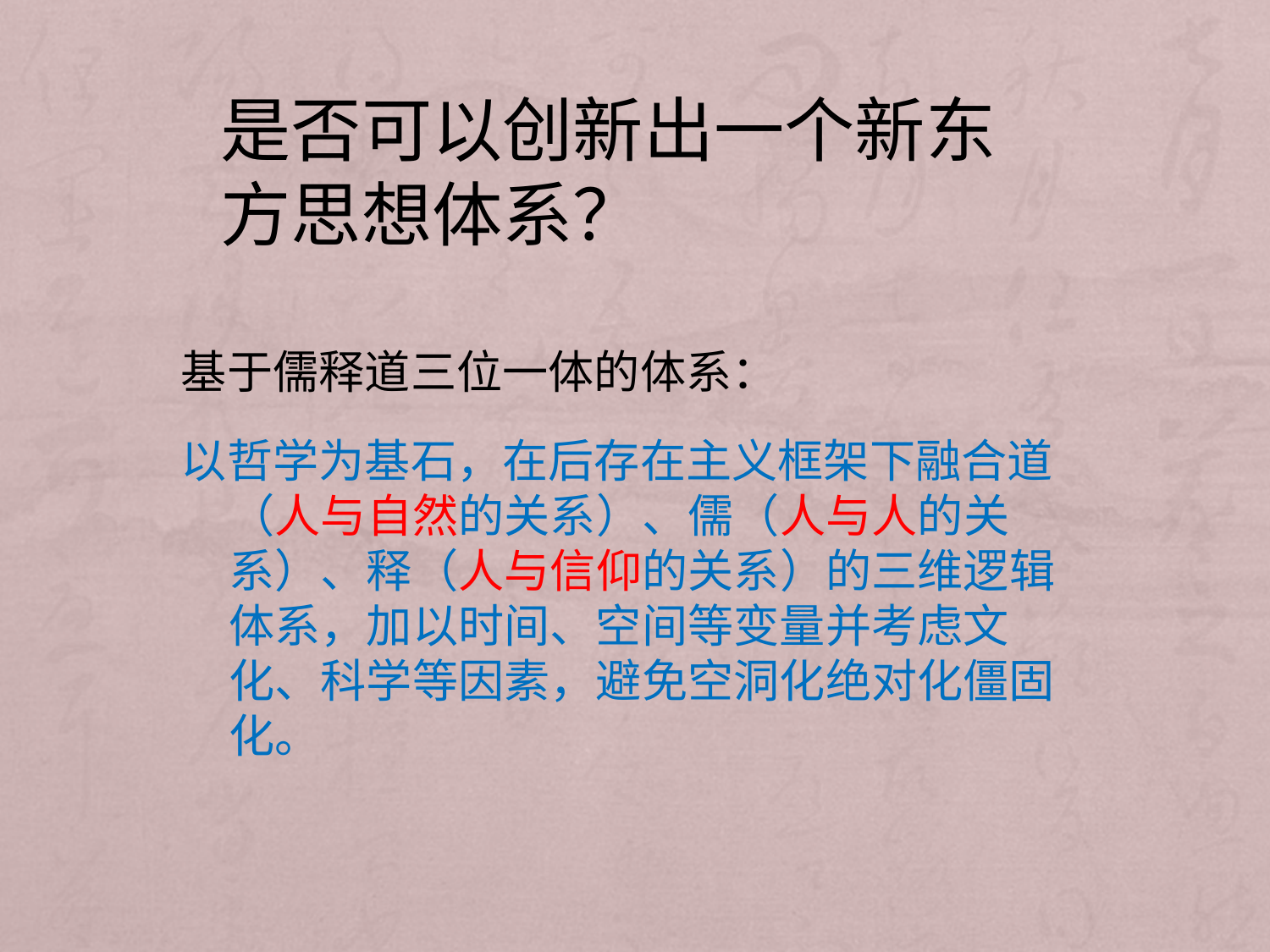

是否可以创新出一个新东方思想体系？
基于儒释道三位一体的体系：

以哲学为基石，在后存在主义框架下融合道（人与自然的关系）、儒（人与人的关系）、释（人与信仰的关系）的三维逻辑体系，加以时间、空间等变量并考虑文化、科学等因素，避免空洞化绝对化僵固化。